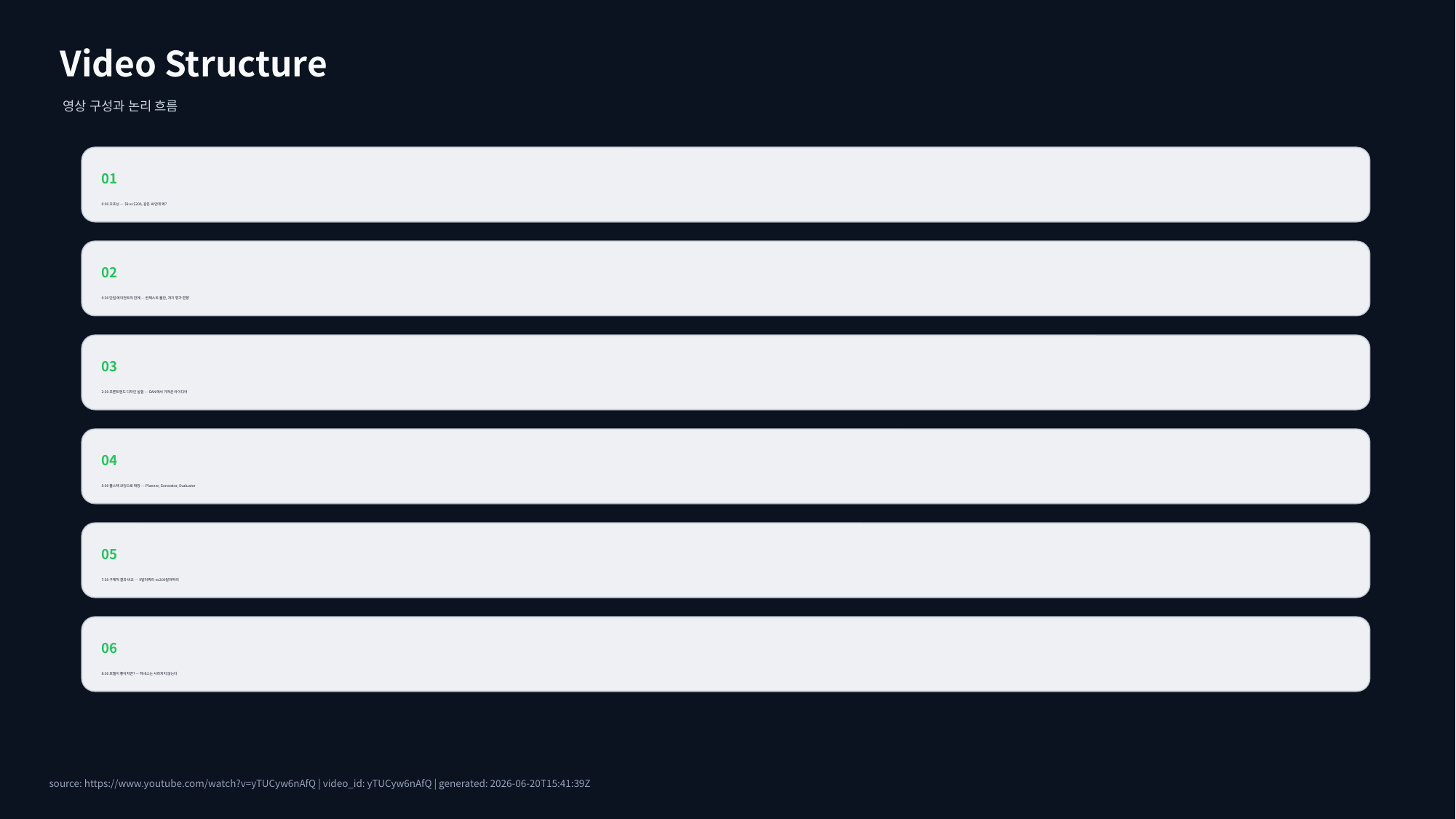

Video Structure
영상 구성과 논리 흐름

01
0:00 오프닝 — $9 vs $200, 같은 AI인데 왜?

02
0:30 단일 에이전트의 한계 — 컨텍스트 불안, 자기 평가 편향

03
2:30 프론트엔드 디자인 실험 — GAN에서 가져온 아이디어

04
5:00 풀스택 코딩으로 확장 — Planner, Generator, Evaluator

05
7:30 구체적 결과 비교 — 9달러짜리 vs 200달러짜리

06
8:30 모델이 좋아지면? — 하네스는 사라지지 않는다
source: https://www.youtube.com/watch?v=yTUCyw6nAfQ | video_id: yTUCyw6nAfQ | generated: 2026-06-20T15:41:39Z